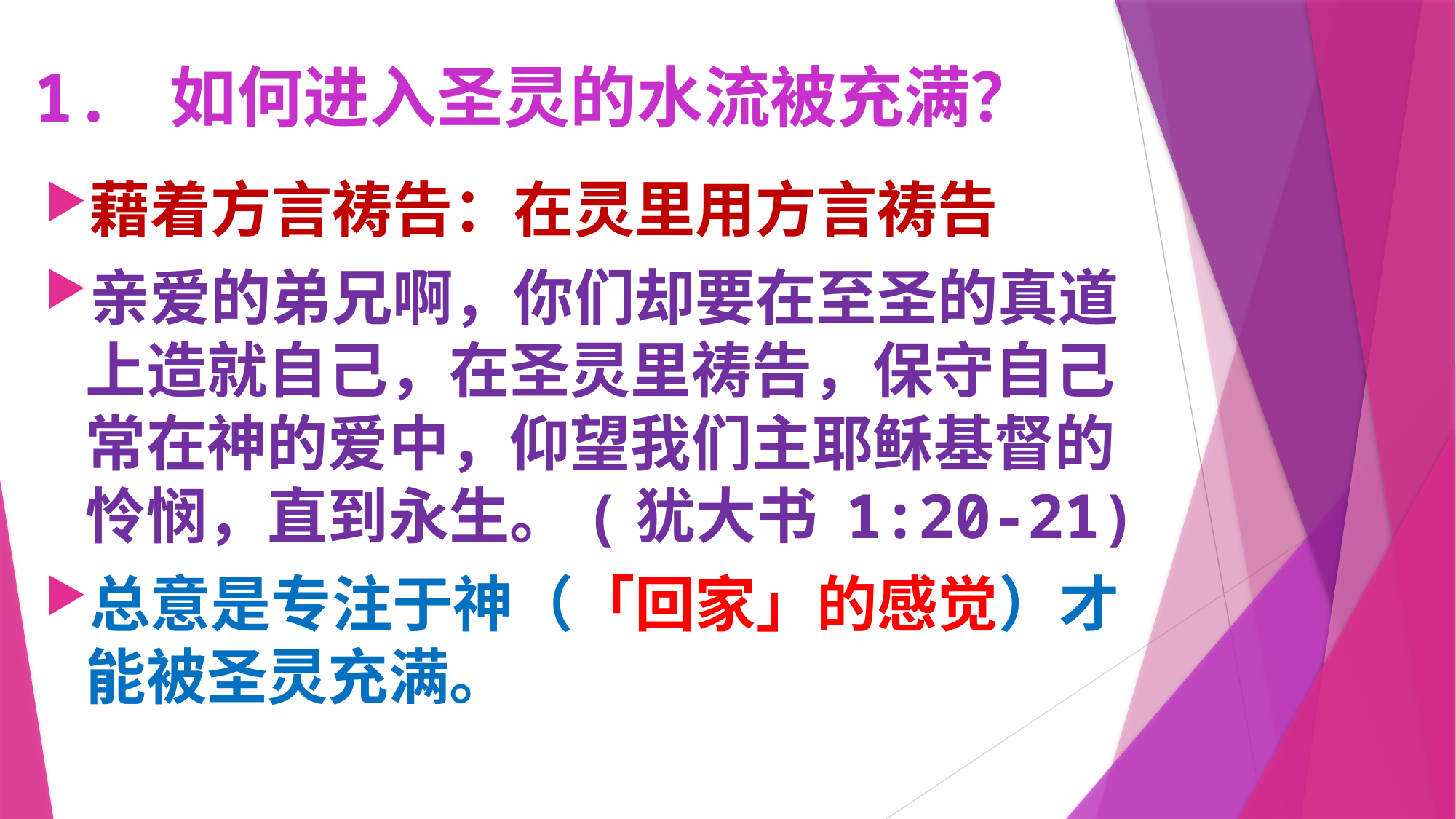

# 1. 如何进入圣灵的水流被充满？
藉着方言祷告：在灵里用方言祷告
亲爱的弟兄啊，你们却要在至圣的真道上造就自己，在圣灵里祷告，保守自己常在神的爱中，仰望我们主耶稣基督的怜悯，直到永生。(犹大书 1:20-21)
总意是专注于神（「回家」的感觉）才能被圣灵充满。